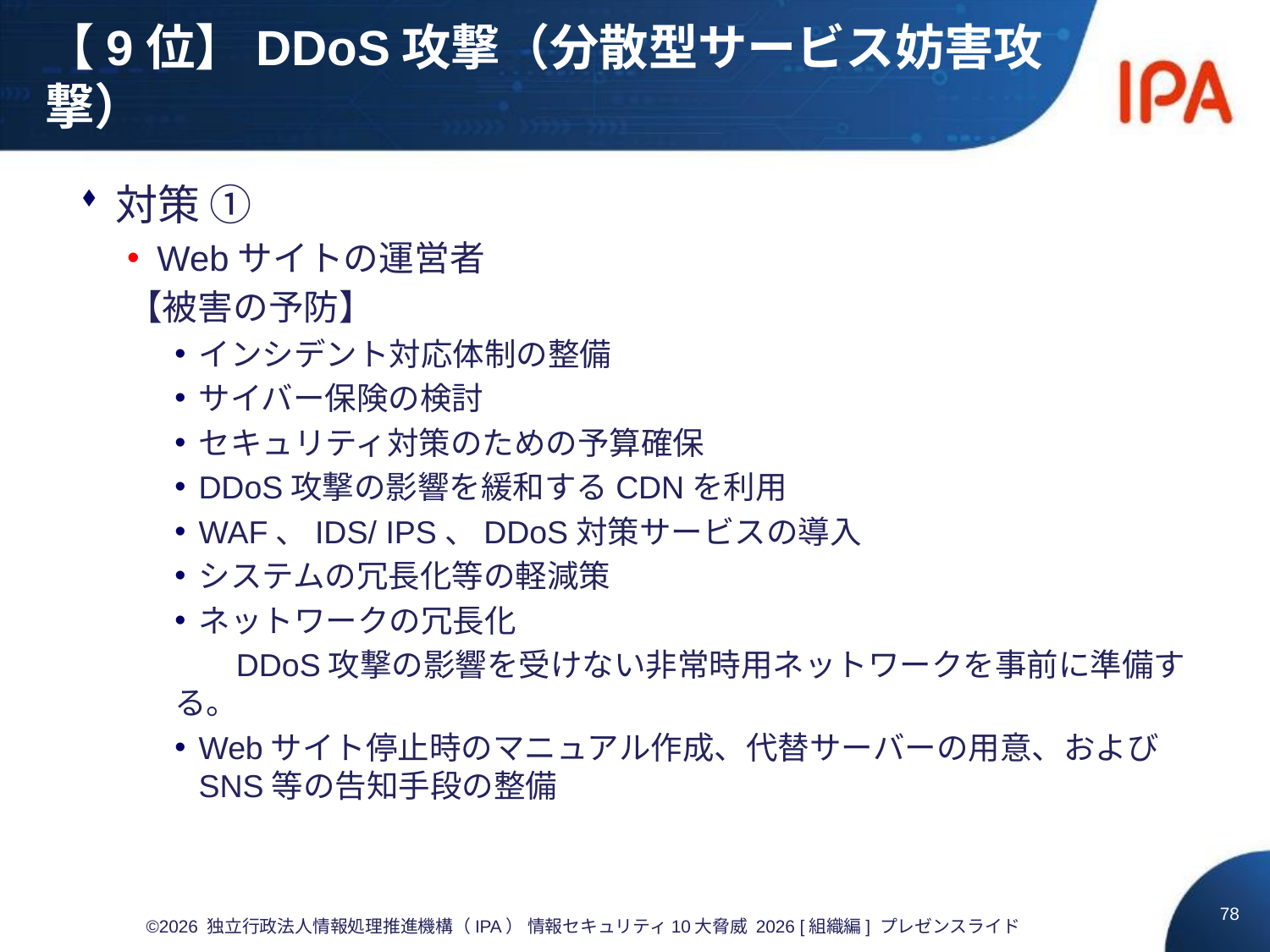

# 【9位】DDoS攻撃（分散型サービス妨害攻撃）
対策 ①
Webサイトの運営者
【被害の予防】
インシデント対応体制の整備
サイバー保険の検討
セキュリティ対策のための予算確保
DDoS攻撃の影響を緩和するCDNを利用
WAF、IDS/ IPS、DDoS対策サービスの導入
システムの冗長化等の軽減策
ネットワークの冗長化
  　DDoS攻撃の影響を受けない非常時用ネットワークを事前に準備する。
Webサイト停止時のマニュアル作成、代替サーバーの用意、およびSNS等の告知手段の整備
78
©2026 独立行政法人情報処理推進機構（IPA） 情報セキュリティ10大脅威 2026 [組織編] プレゼンスライド